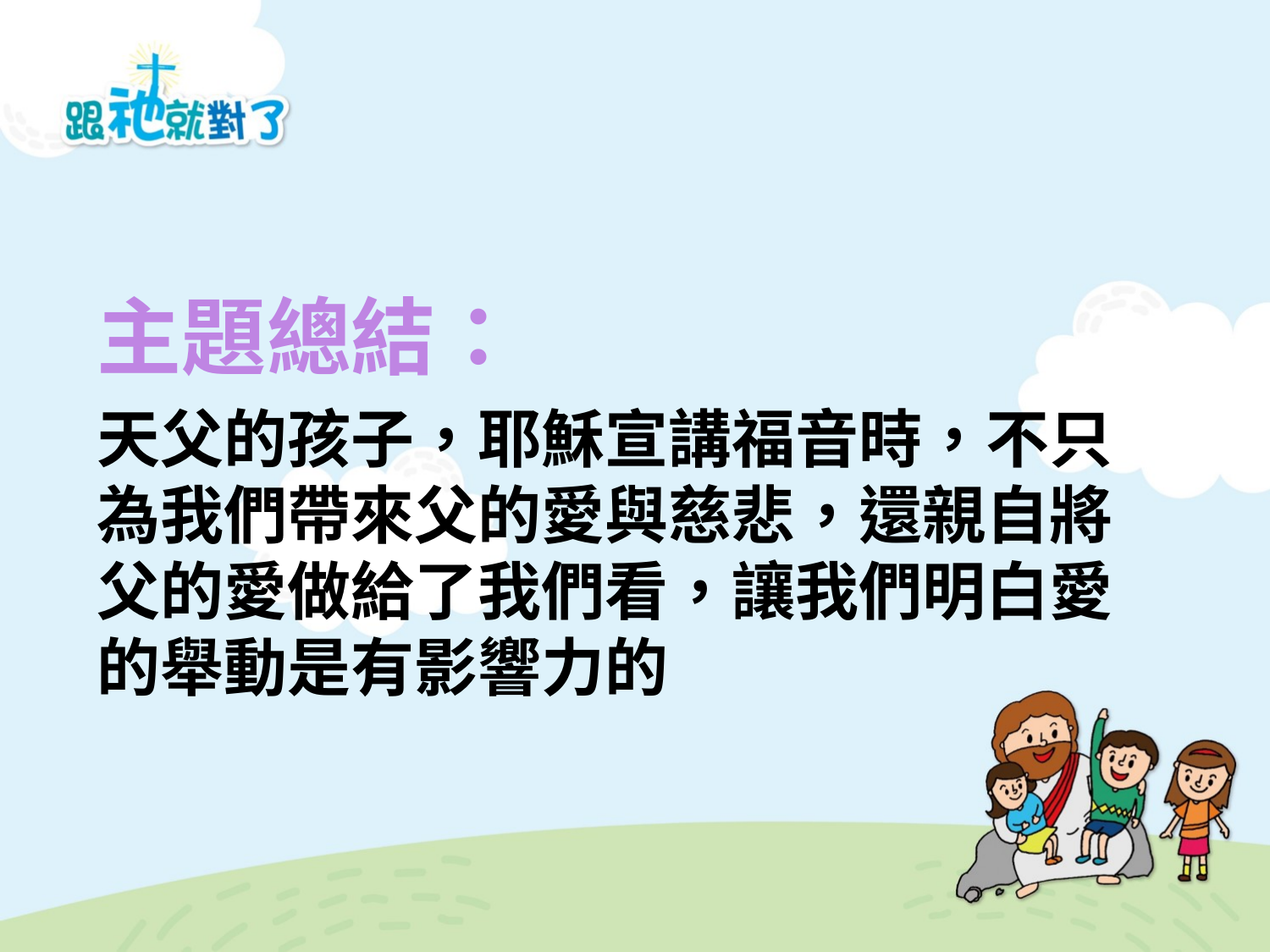

主題總結：
天父的孩子，耶穌宣講福音時，不只為我們帶來父的愛與慈悲，還親自將父的愛做給了我們看，讓我們明白愛的舉動是有影響力的